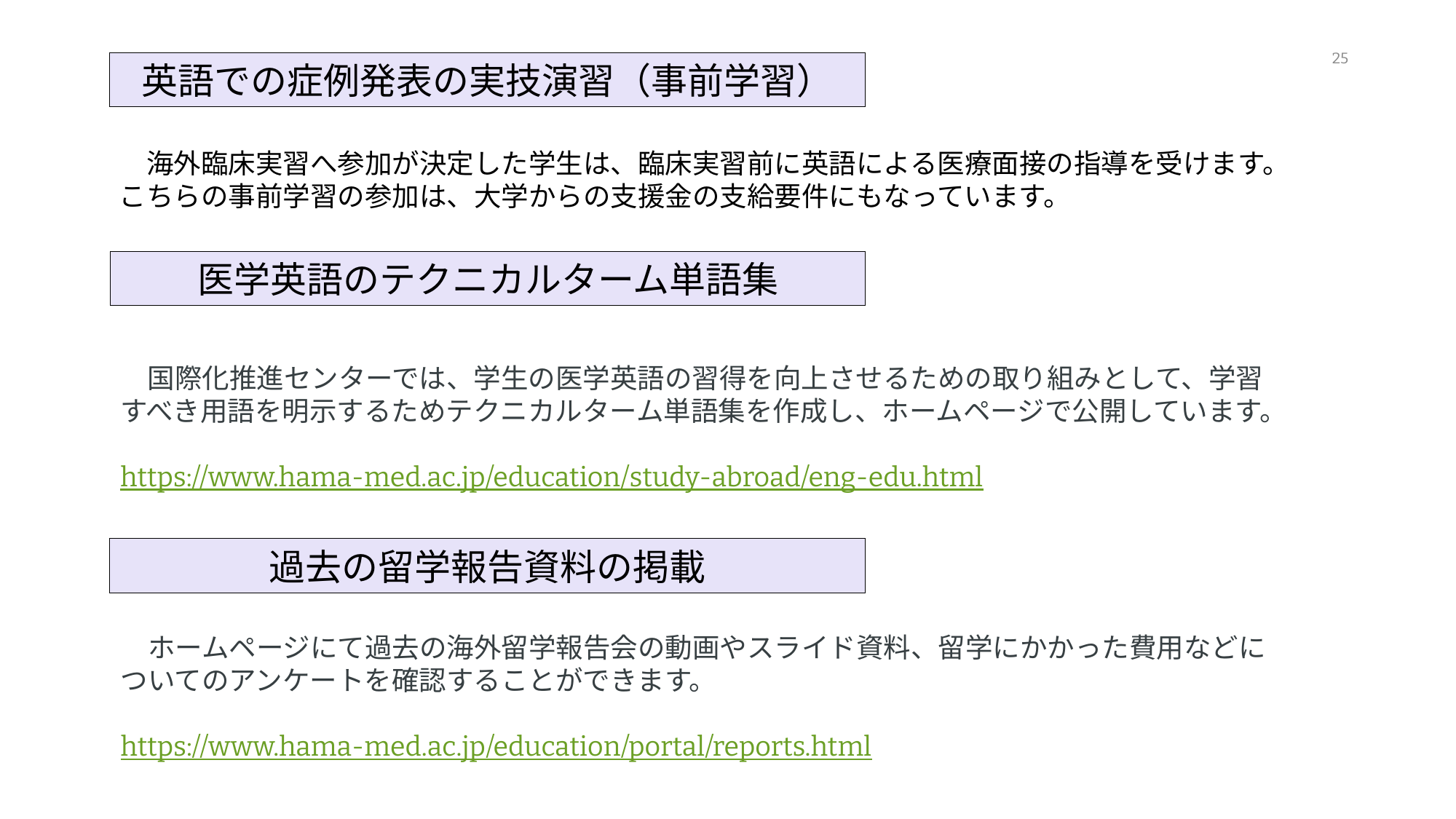

25
英語での症例発表の実技演習（事前学習）
　海外臨床実習へ参加が決定した学生は、臨床実習前に英語による医療面接の指導を受けます。
こちらの事前学習の参加は、大学からの支援金の支給要件にもなっています。

医学英語のテクニカルターム単語集
　国際化推進センターでは、学生の医学英語の習得を向上させるための取り組みとして、学習すべき用語を明示するためテクニカルターム単語集を作成し、ホームページで公開しています。

https://www.hama-med.ac.jp/education/study-abroad/eng-edu.html
過去の留学報告資料の掲載
　ホームページにて過去の海外留学報告会の動画やスライド資料、留学にかかった費用などについてのアンケートを確認することができます。

https://www.hama-med.ac.jp/education/portal/reports.html